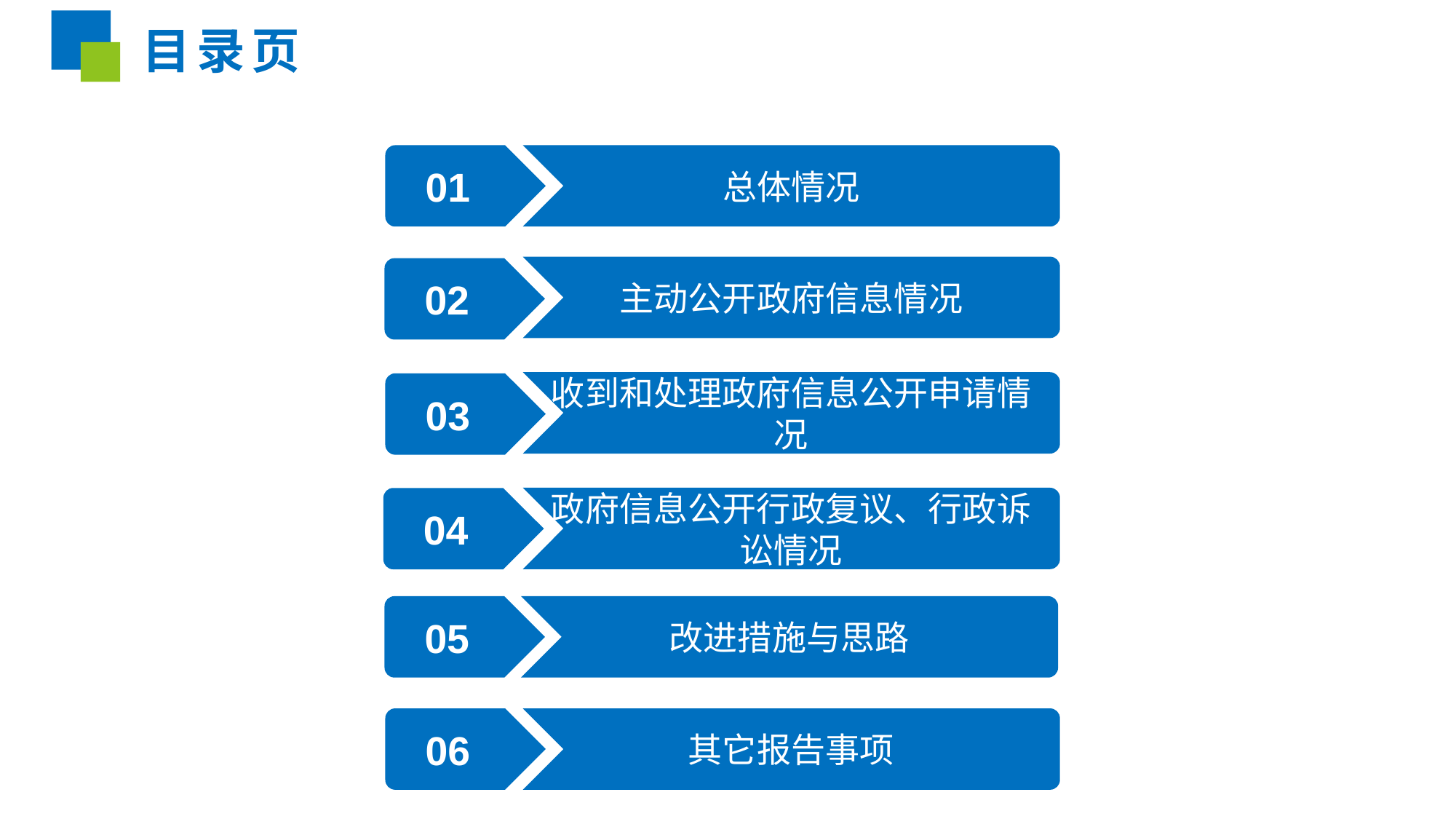

目录页

01
总体情况
主动公开政府信息情况
02
收到和处理政府信息公开申请情况
03
政府信息公开行政复议、行政诉讼情况
04
05
改进措施与思路
06
其它报告事项